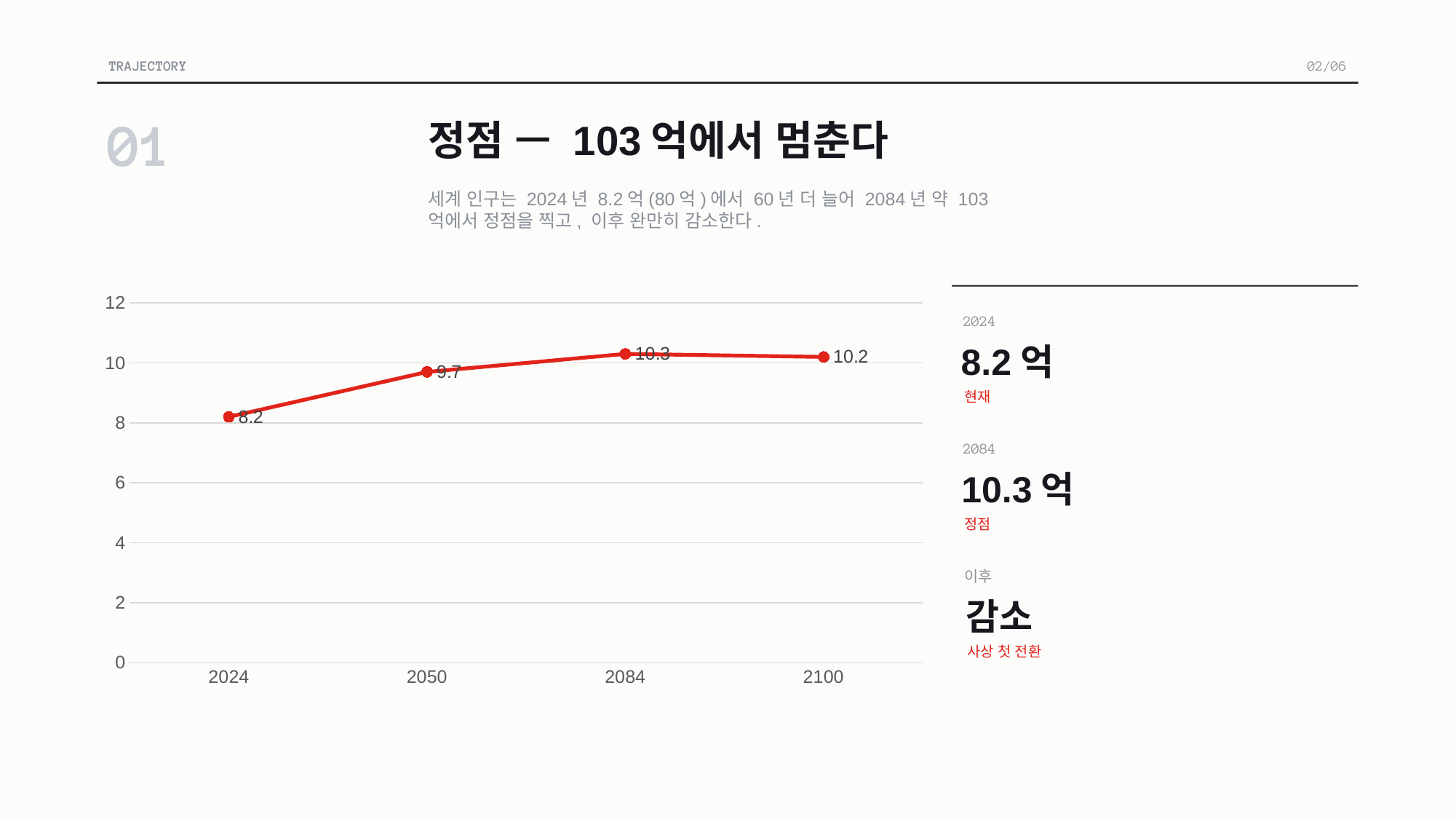

TRAJECTORY
02/06

01
정점 — 103억에서 멈춘다
세계 인구는 2024년 8.2억(80억)에서 60년 더 늘어 2084년 약 103억에서 정점을 찍고, 이후 완만히 감소한다.

### Chart

| Category |  |
|---|---|
| 2024 | 8.2 |
| 2050 | 9.7 |
| 2084 | 10.3 |
| 2100 | 10.2 |
2024
8.2억
현재
2084
10.3억
정점
이후
감소
사상 첫 전환